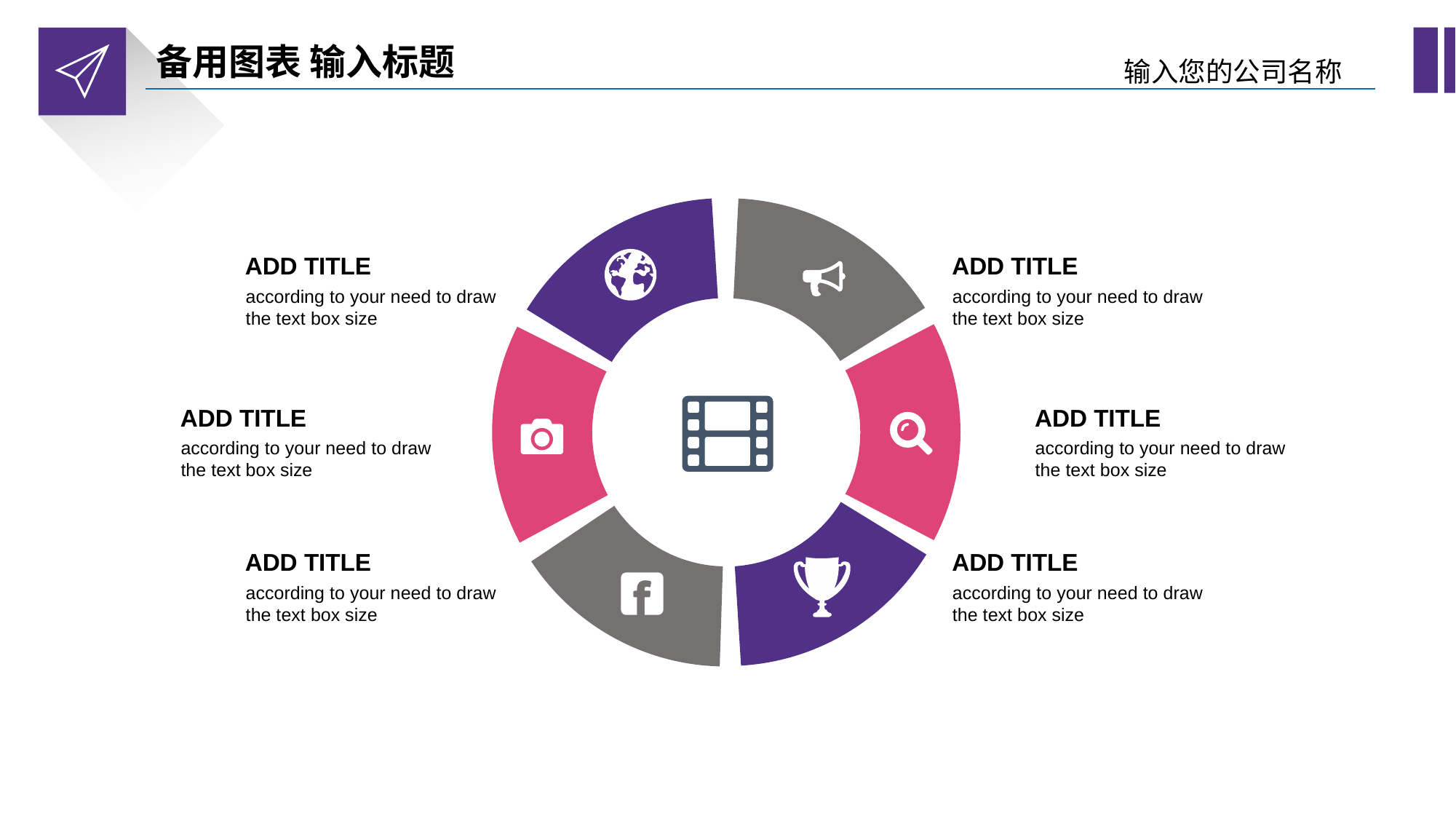

备用图表 输入标题
输入您的公司名称

ADD TITLE
according to your need to draw the text box size
ADD TITLE
according to your need to draw the text box size

ADD TITLE
according to your need to draw the text box size
ADD TITLE
according to your need to draw the text box size

ADD TITLE
according to your need to draw the text box size
ADD TITLE
according to your need to draw the text box size